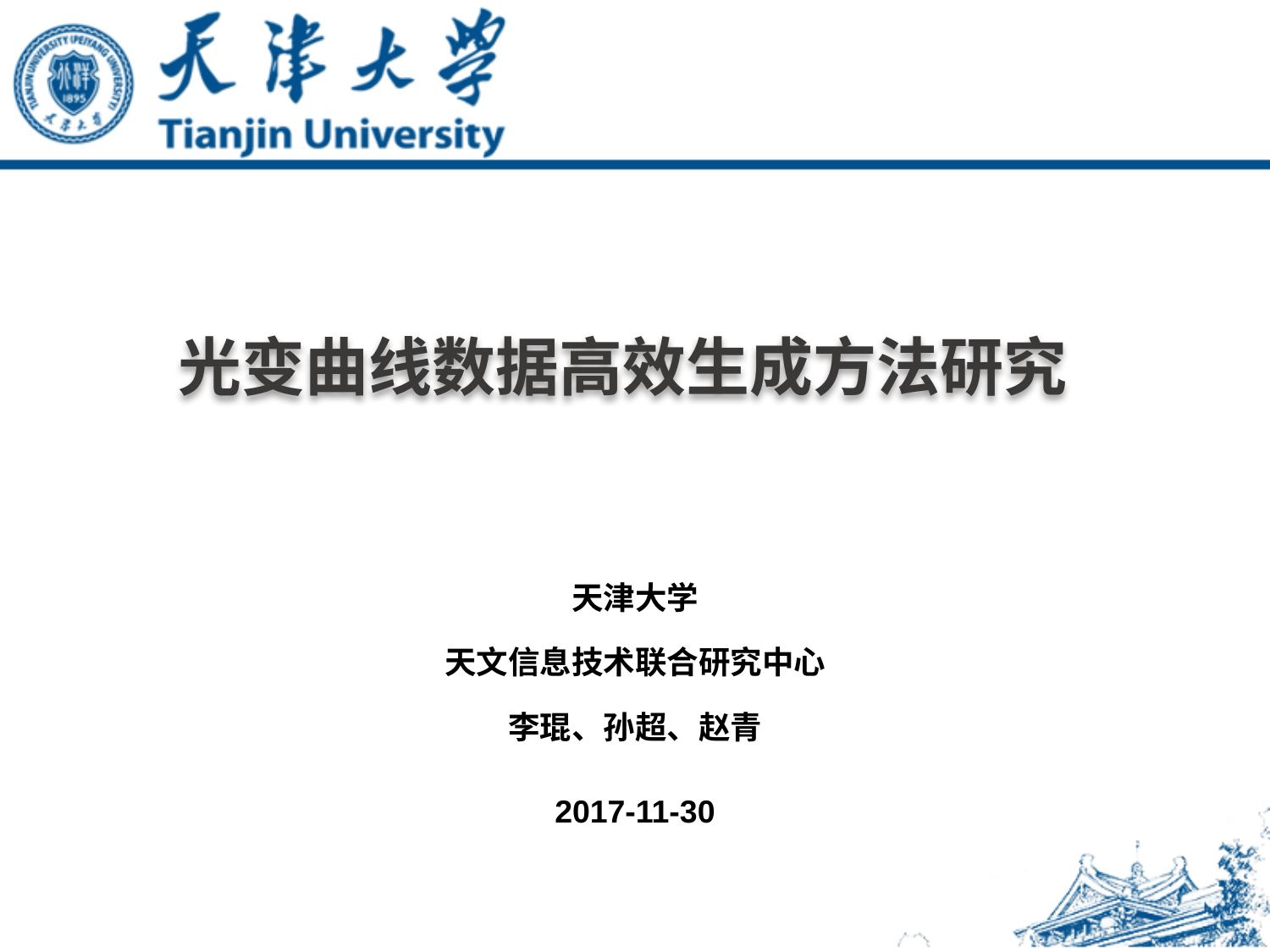

# 光变曲线数据高效生成方法研究
天津大学
天文信息技术联合研究中心
李琨、孙超、赵青
2017-11-30